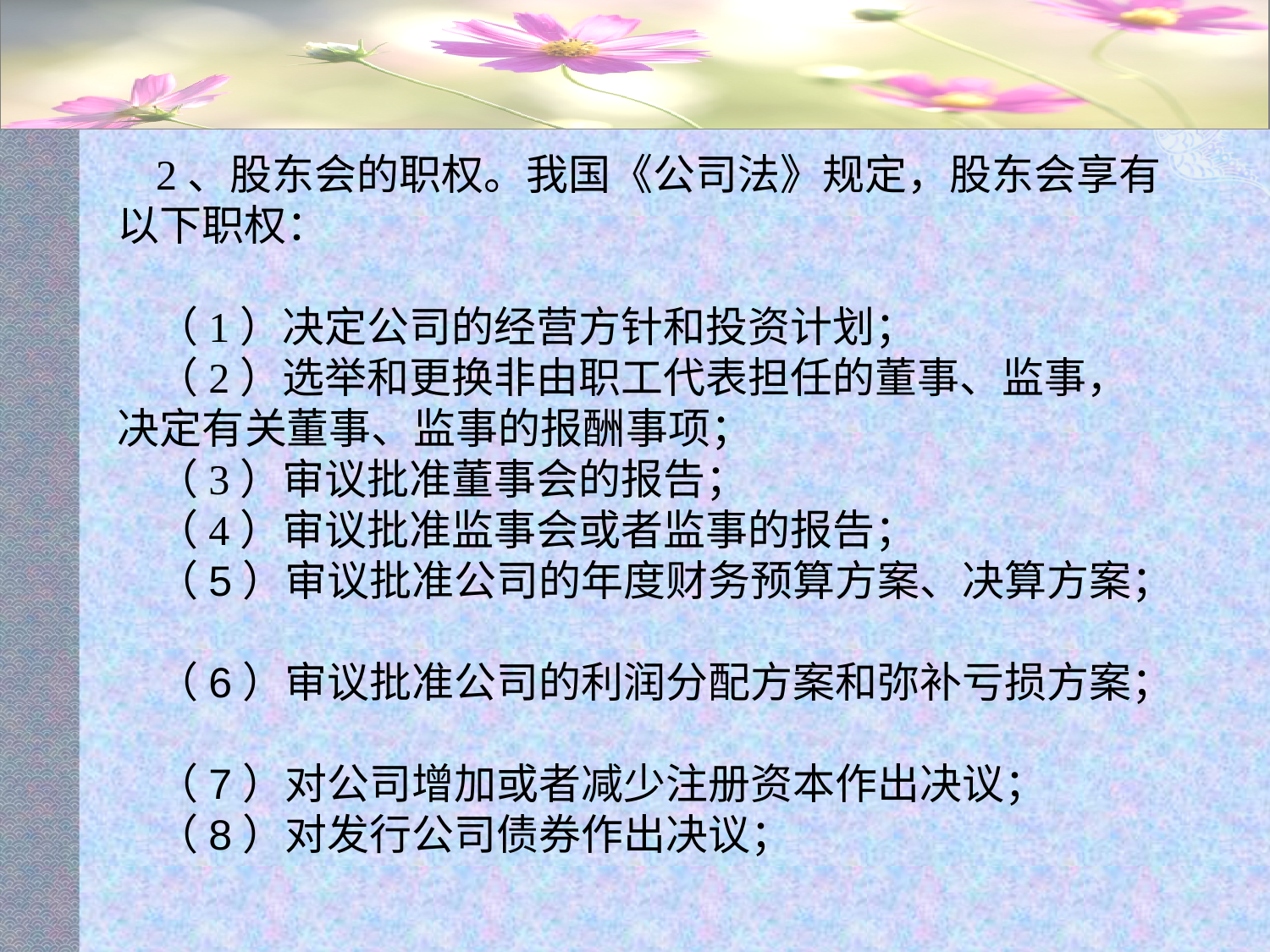

#
2、股东会的职权。我国《公司法》规定，股东会享有以下职权：

（1）决定公司的经营方针和投资计划；
（2）选举和更换非由职工代表担任的董事、监事，决定有关董事、监事的报酬事项；
（3）审议批准董事会的报告；
（4）审议批准监事会或者监事的报告；
（5）审议批准公司的年度财务预算方案、决算方案；
（6）审议批准公司的利润分配方案和弥补亏损方案；
（7）对公司增加或者减少注册资本作出决议；
（8）对发行公司债券作出决议；